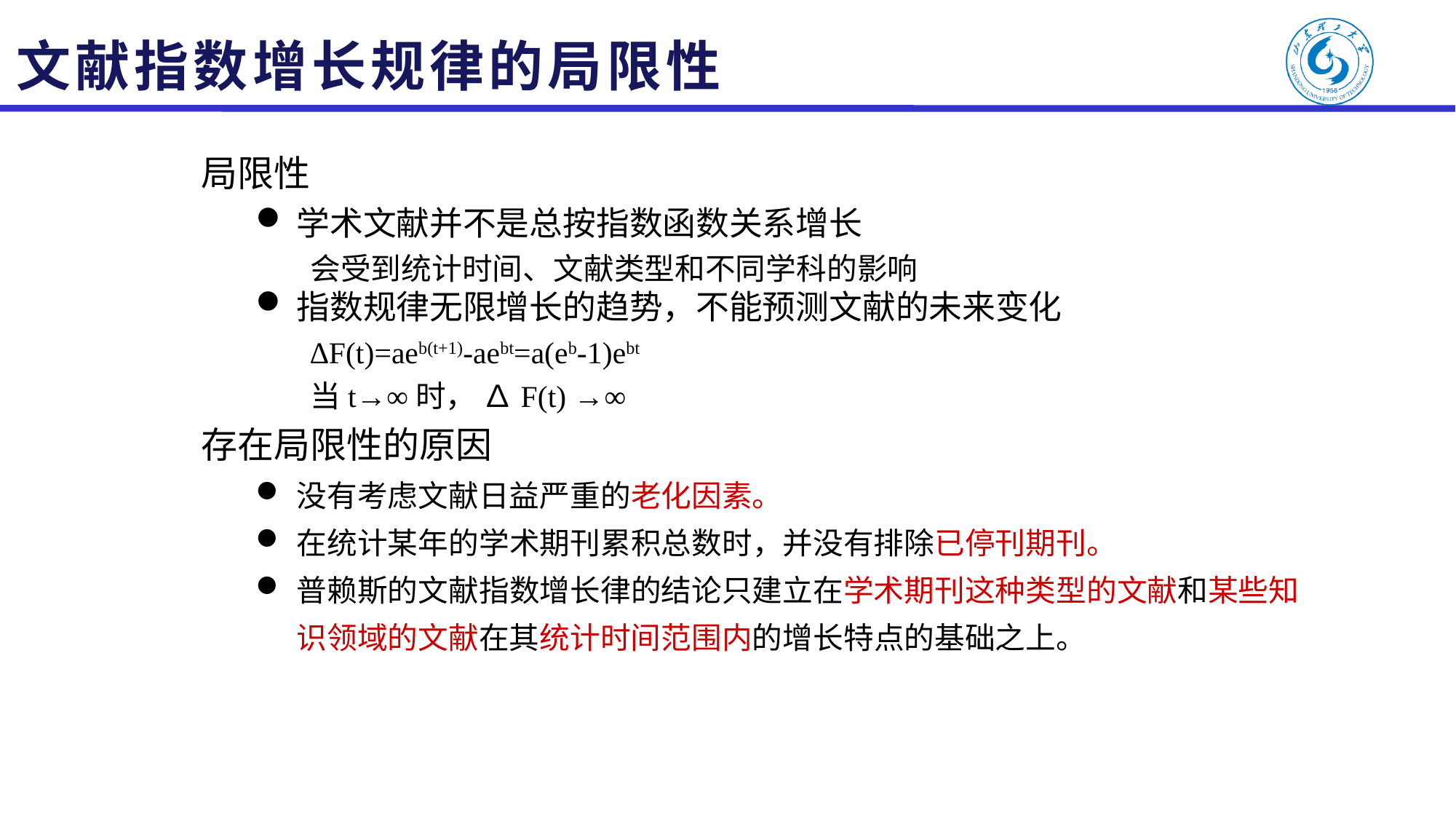

# 文献指数增长规律的局限性
局限性
学术文献并不是总按指数函数关系增长
会受到统计时间、文献类型和不同学科的影响
指数规律无限增长的趋势，不能预测文献的未来变化
∆F(t)=aeb(t+1)-aebt=a(eb-1)ebt
当t→∞时， ∆F(t) →∞
存在局限性的原因
没有考虑文献日益严重的老化因素。
在统计某年的学术期刊累积总数时，并没有排除已停刊期刊。
普赖斯的文献指数增长律的结论只建立在学术期刊这种类型的文献和某些知识领域的文献在其统计时间范围内的增长特点的基础之上。